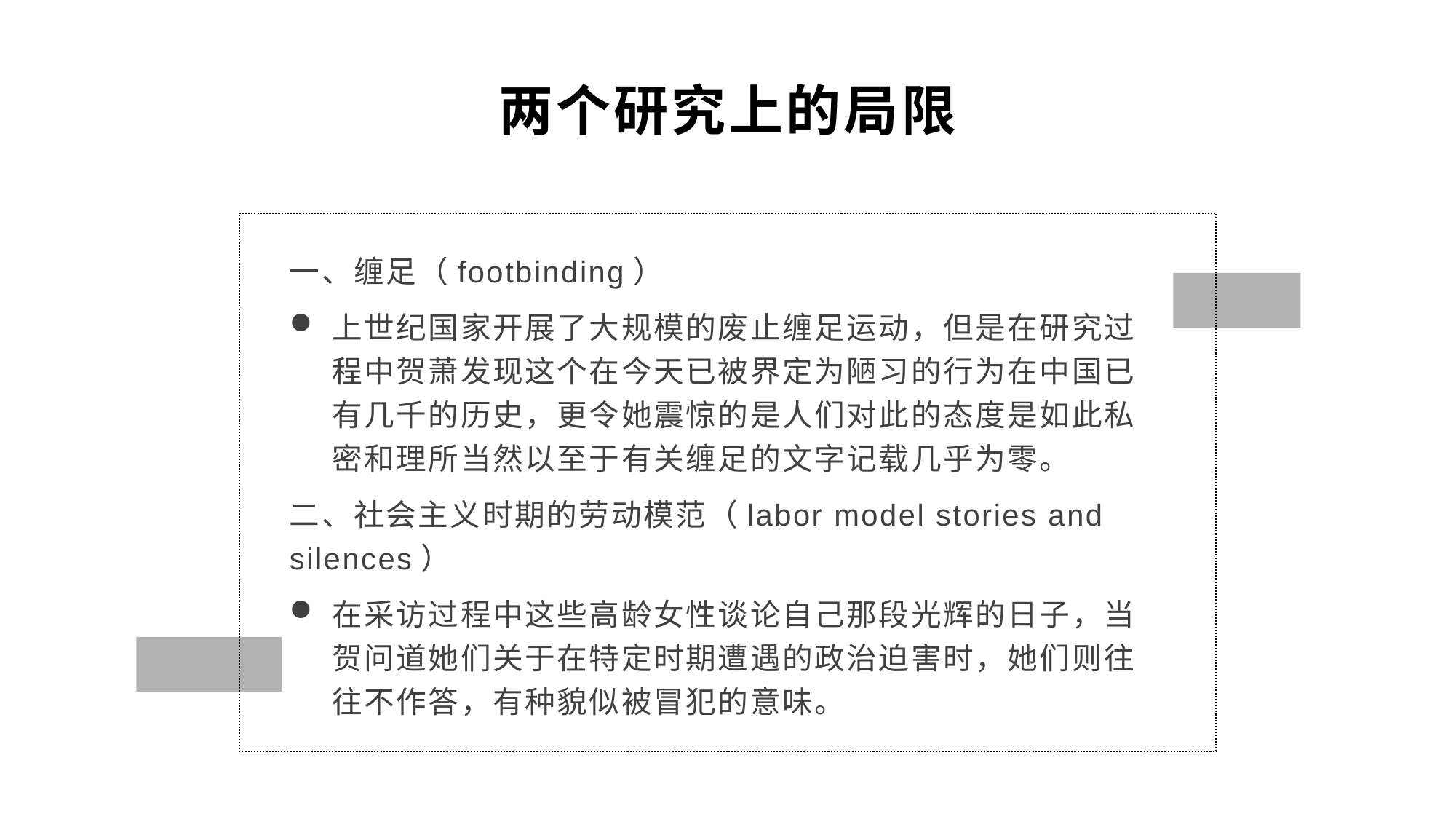

两个研究上的局限

一、缠足（footbinding）
上世纪国家开展了大规模的废止缠足运动，但是在研究过程中贺萧发现这个在今天已被界定为陋习的行为在中国已有几千的历史，更令她震惊的是人们对此的态度是如此私密和理所当然以至于有关缠足的文字记载几乎为零。
二、社会主义时期的劳动模范（labor model stories and silences）
在采访过程中这些高龄女性谈论自己那段光辉的日子，当贺问道她们关于在特定时期遭遇的政治迫害时，她们则往往不作答，有种貌似被冒犯的意味。